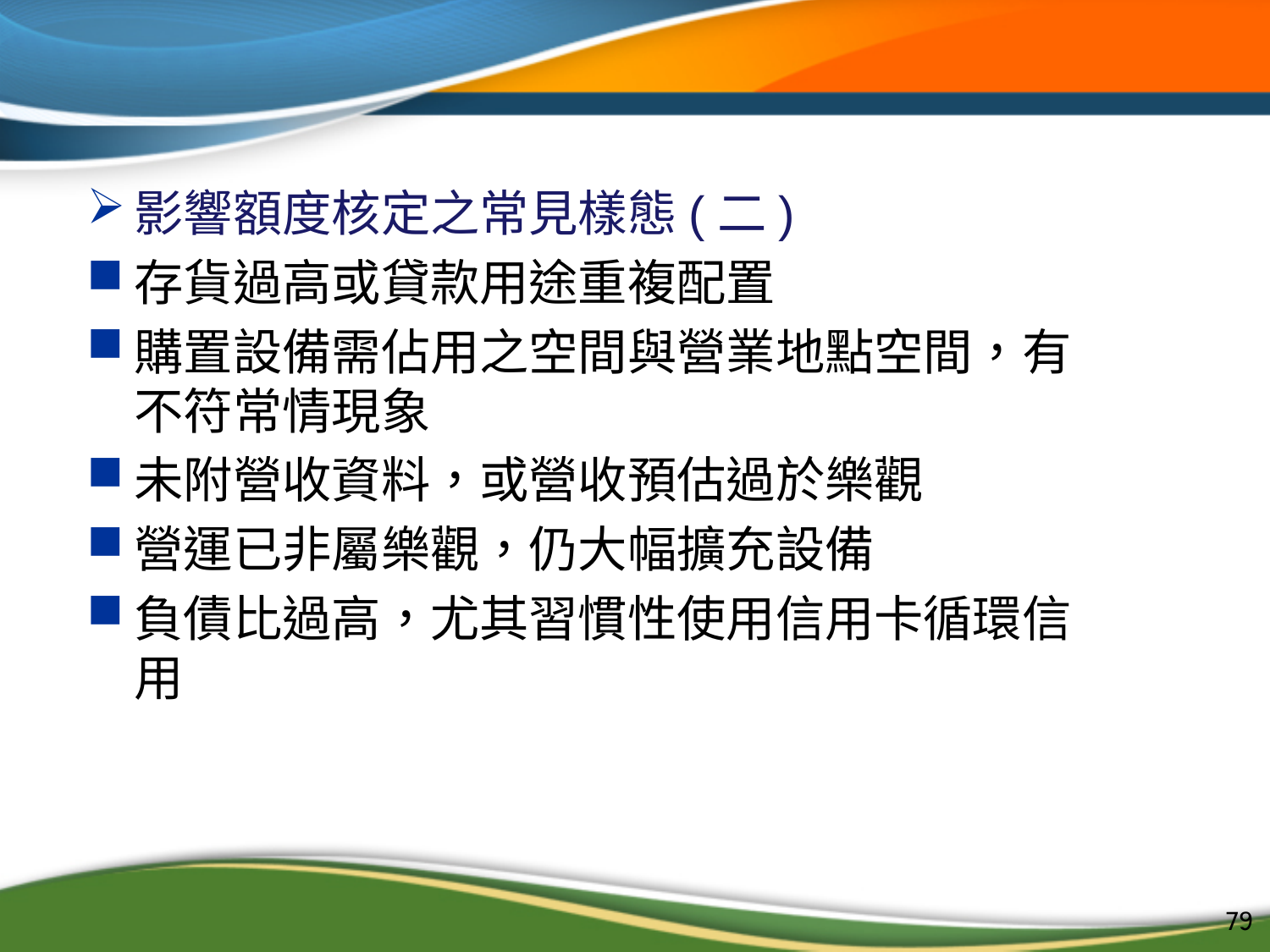

#
影響額度核定之常見樣態(二)
存貨過高或貸款用途重複配置
購置設備需佔用之空間與營業地點空間，有不符常情現象
未附營收資料，或營收預估過於樂觀
營運已非屬樂觀，仍大幅擴充設備
負債比過高，尤其習慣性使用信用卡循環信用

79